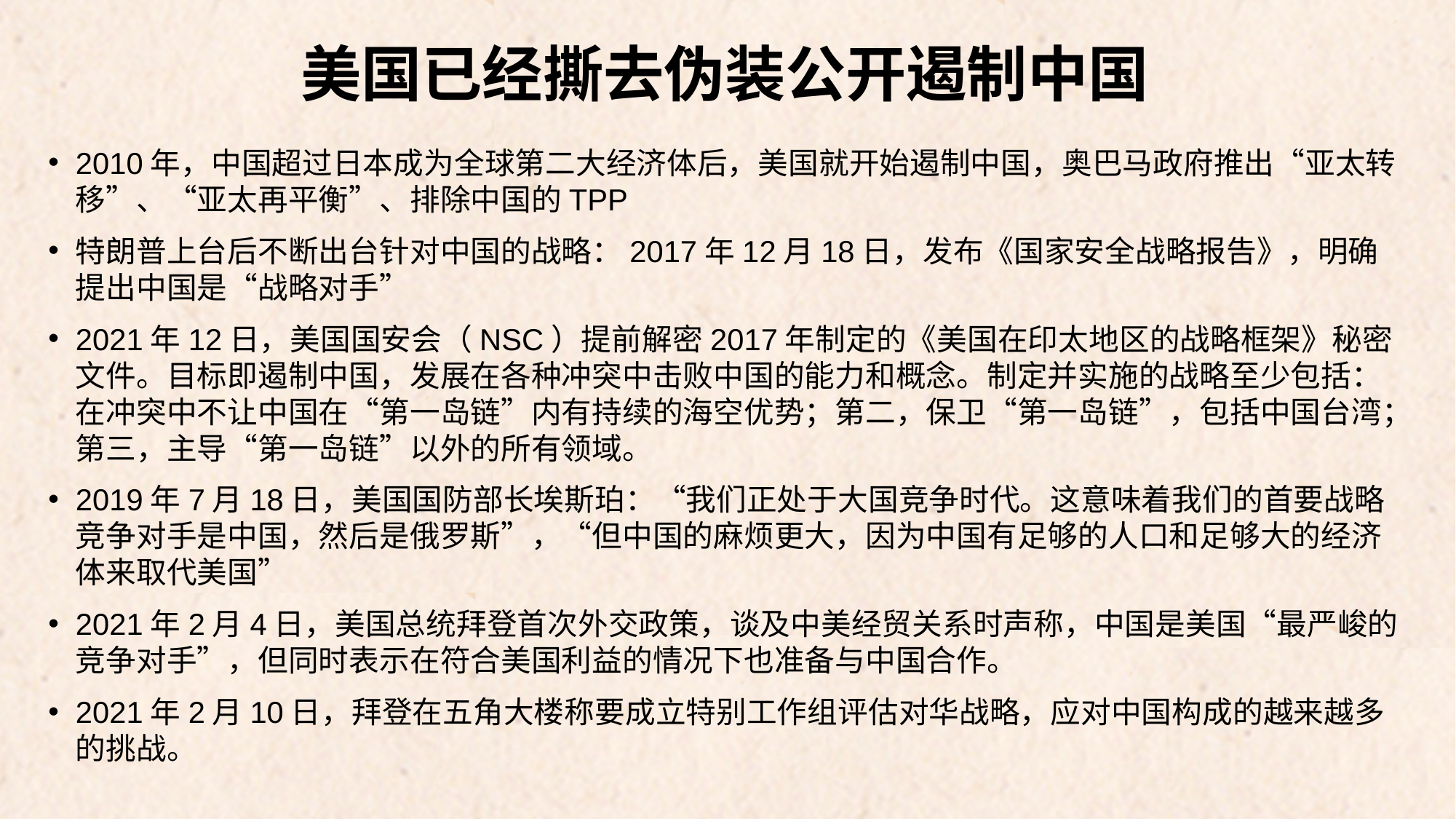

# 美国已经撕去伪装公开遏制中国
2010年，中国超过日本成为全球第二大经济体后，美国就开始遏制中国，奥巴马政府推出“亚太转移”、“亚太再平衡”、排除中国的TPP
特朗普上台后不断出台针对中国的战略：2017年12月18日，发布《国家安全战略报告》，明确提出中国是“战略对手”
2021年12日，美国国安会（NSC）提前解密2017年制定的《美国在印太地区的战略框架》秘密文件。目标即遏制中国，发展在各种冲突中击败中国的能力和概念。制定并实施的战略至少包括：在冲突中不让中国在“第一岛链”内有持续的海空优势；第二，保卫“第一岛链”，包括中国台湾；第三，主导“第一岛链”以外的所有领域。
2019年7月18日，美国国防部长埃斯珀：“我们正处于大国竞争时代。这意味着我们的首要战略竞争对手是中国，然后是俄罗斯”，“但中国的麻烦更大，因为中国有足够的人口和足够大的经济体来取代美国”
2021年2月4日，美国总统拜登首次外交政策，谈及中美经贸关系时声称，中国是美国“最严峻的竞争对手”，但同时表示在符合美国利益的情况下也准备与中国合作。
2021年2月10日，拜登在五角大楼称要成立特别工作组评估对华战略，应对中国构成的越来越多的挑战。